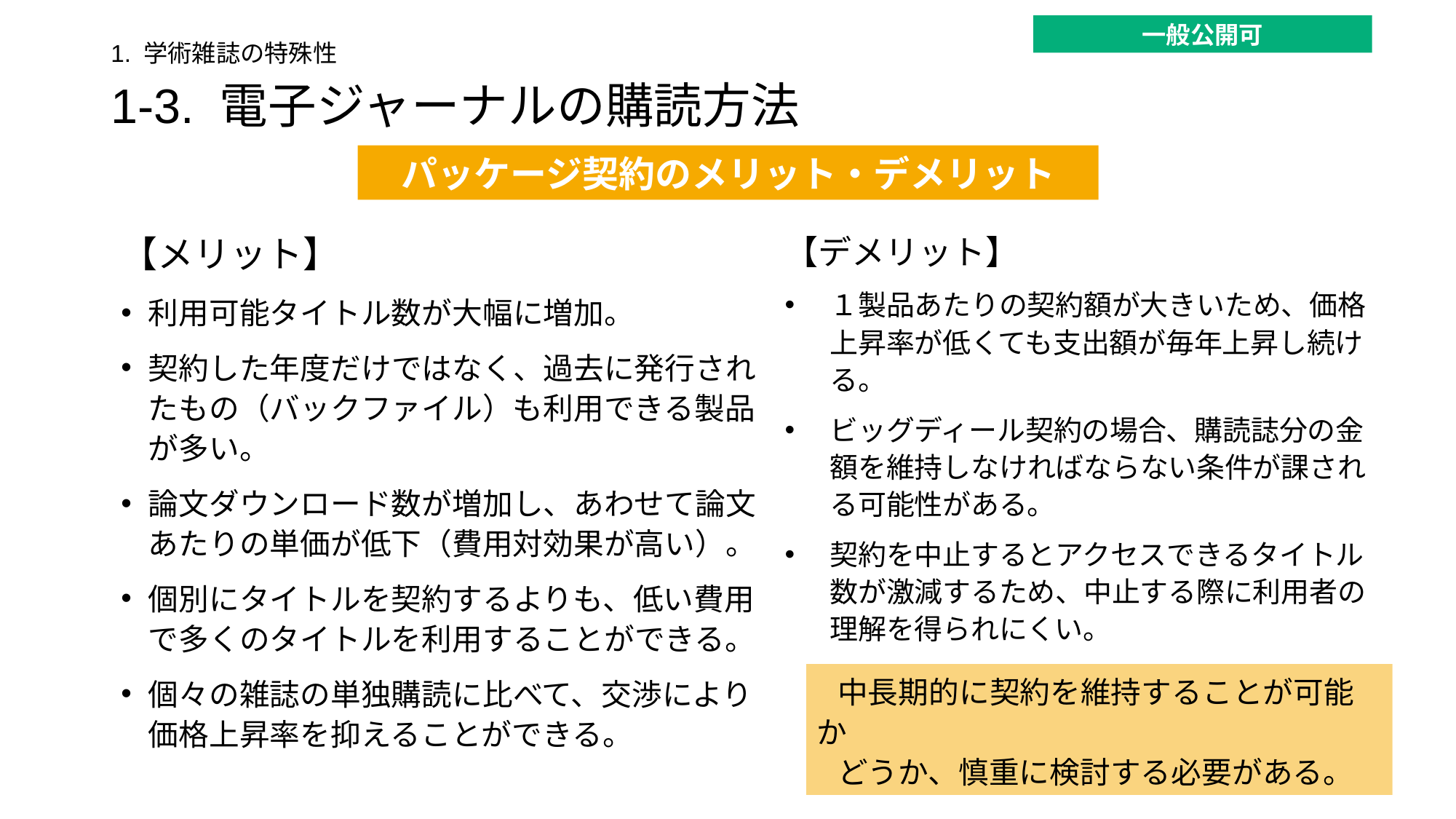

一般公開可
1. 学術雑誌の特殊性

# 1-3. 電子ジャーナルの購読方法
パッケージ契約のメリット・デメリット
【メリット】
利用可能タイトル数が大幅に増加。
契約した年度だけではなく、過去に発行されたもの（バックファイル）も利用できる製品が多い。
論文ダウンロード数が増加し、あわせて論文あたりの単価が低下（費用対効果が高い）。
個別にタイトルを契約するよりも、低い費用で多くのタイトルを利用することができる。
個々の雑誌の単独購読に比べて、交渉により価格上昇率を抑えることができる。
【デメリット】
１製品あたりの契約額が大きいため、価格上昇率が低くても支出額が毎年上昇し続ける。
ビッグディール契約の場合、購読誌分の金額を維持しなければならない条件が課される可能性がある。
契約を中止するとアクセスできるタイトル数が激減するため、中止する際に利用者の理解を得られにくい。

  中長期的に契約を維持することが可能か
  どうか、慎重に検討する必要がある。